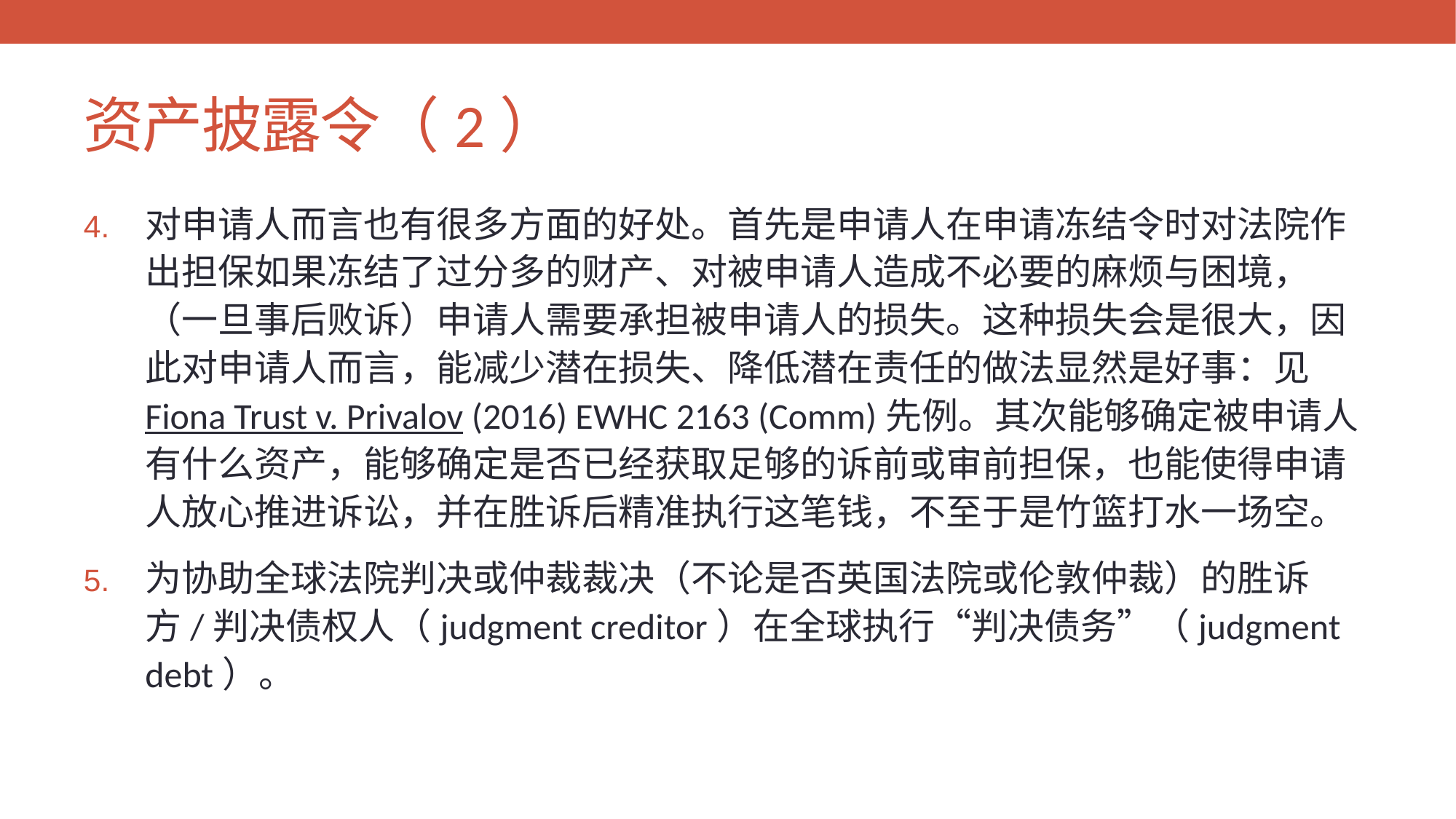

# 资产披露令（2）
对申请人而言也有很多方面的好处。首先是申请人在申请冻结令时对法院作出担保如果冻结了过分多的财产、对被申请人造成不必要的麻烦与困境，（一旦事后败诉）申请人需要承担被申请人的损失。这种损失会是很大，因此对申请人而言，能减少潜在损失、降低潜在责任的做法显然是好事：见Fiona Trust v. Privalov (2016) EWHC 2163 (Comm)先例。其次能够确定被申请人有什么资产，能够确定是否已经获取足够的诉前或审前担保，也能使得申请人放心推进诉讼，并在胜诉后精准执行这笔钱，不至于是竹篮打水一场空。
为协助全球法院判决或仲裁裁决（不论是否英国法院或伦敦仲裁）的胜诉方/判决债权人（judgment creditor）在全球执行“判决债务”（judgment debt）。